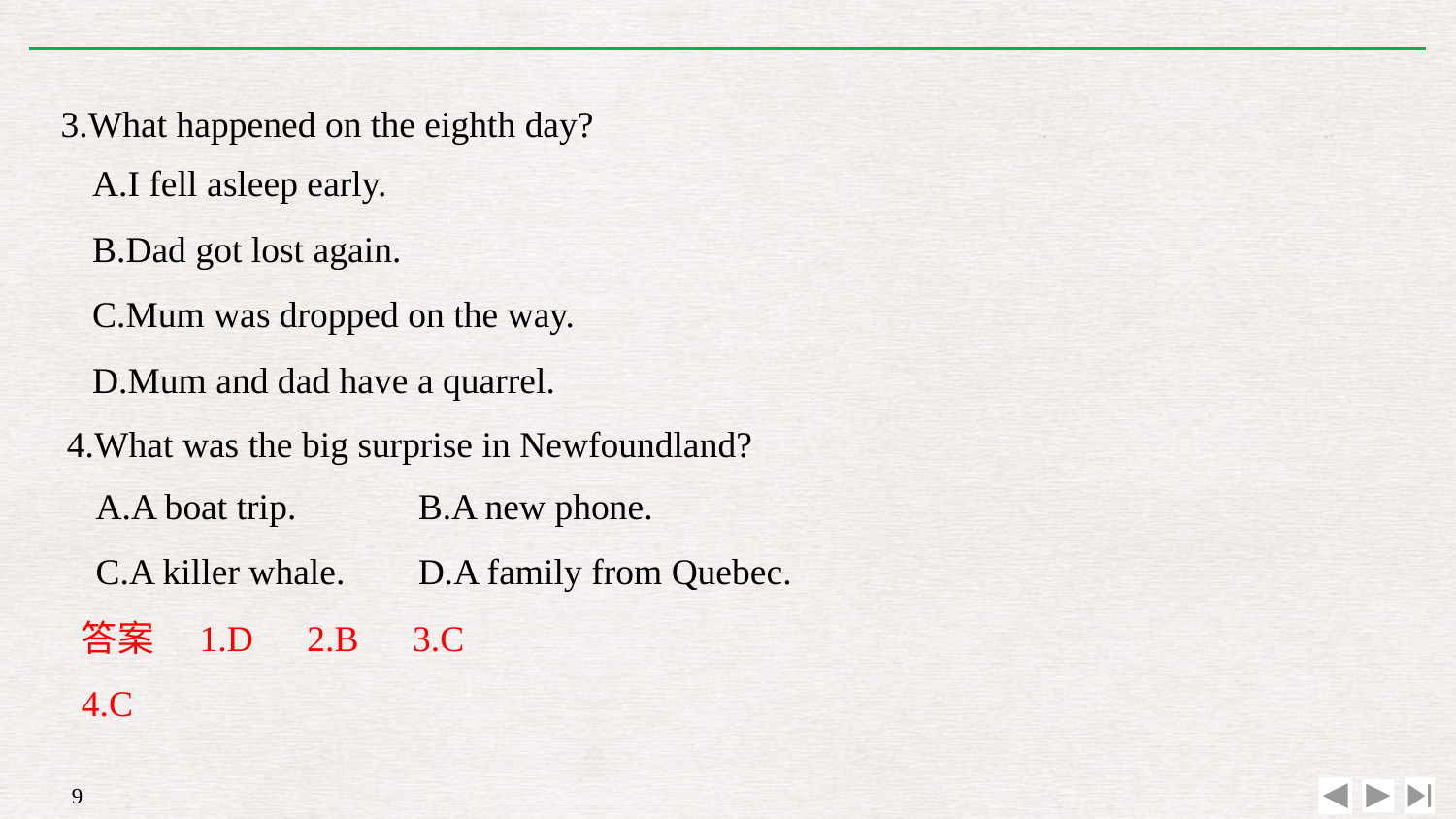

3.What happened on the eighth day?
A.I fell asleep early.
B.Dad got lost again.
C.Mum was dropped on the way.
D.Mum and dad have a quarrel.
4.What was the big surprise in Newfoundland?
A.A boat trip.  	B.A new phone.
C.A killer whale.  	D.A family from Quebec.
答案　1.D　2.B　3.C　4.C